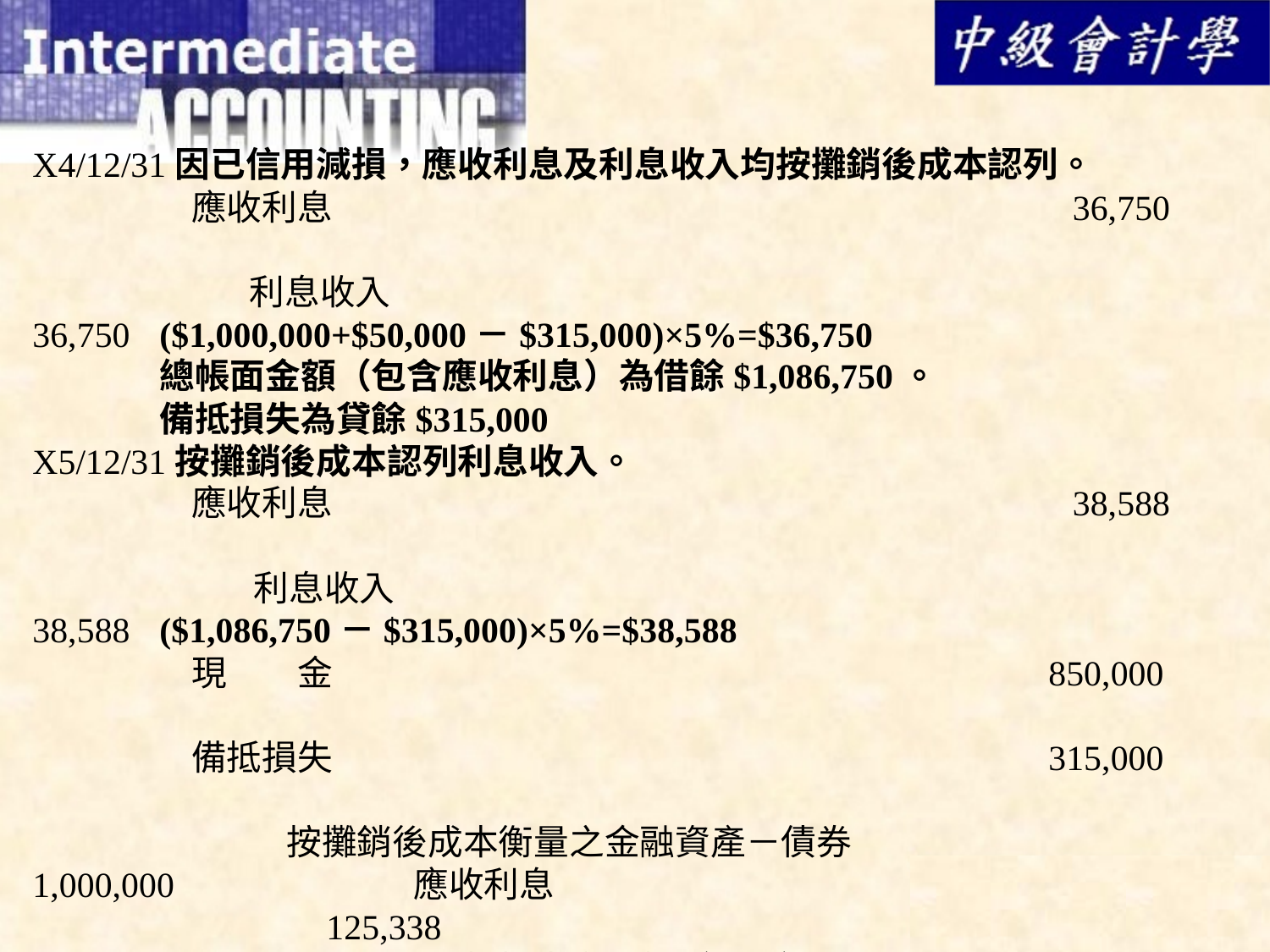

X4/12/31因已信用減損，應收利息及利息收入均按攤銷後成本認列。
	   應收利息						  36,750
	　       利息收入							      36,750	($1,000,000+$50,000－$315,000)×5%=$36,750
	總帳面金額（包含應收利息）為借餘$1,086,750。
	備抵損失為貸餘$315,000
X5/12/31按攤銷後成本認列利息收入。
	   應收利息						  38,588
	　　   利息收入							      38,588	($1,086,750－$315,000)×5%=$38,588
	   現　　金	 					850,000
	   備抵損失						315,000
	　　	按攤銷後成本衡量之金融資產－債券			 1,000,000	　　	應收利息							    125,338
	　　	預期信用減損損失之迴轉（利益）			      39,662
	$3,000+$12,000+$300,000=$315,000
	$50,000+36,750+$38,588=$125,388
	$850,000-$810,338=$39,662